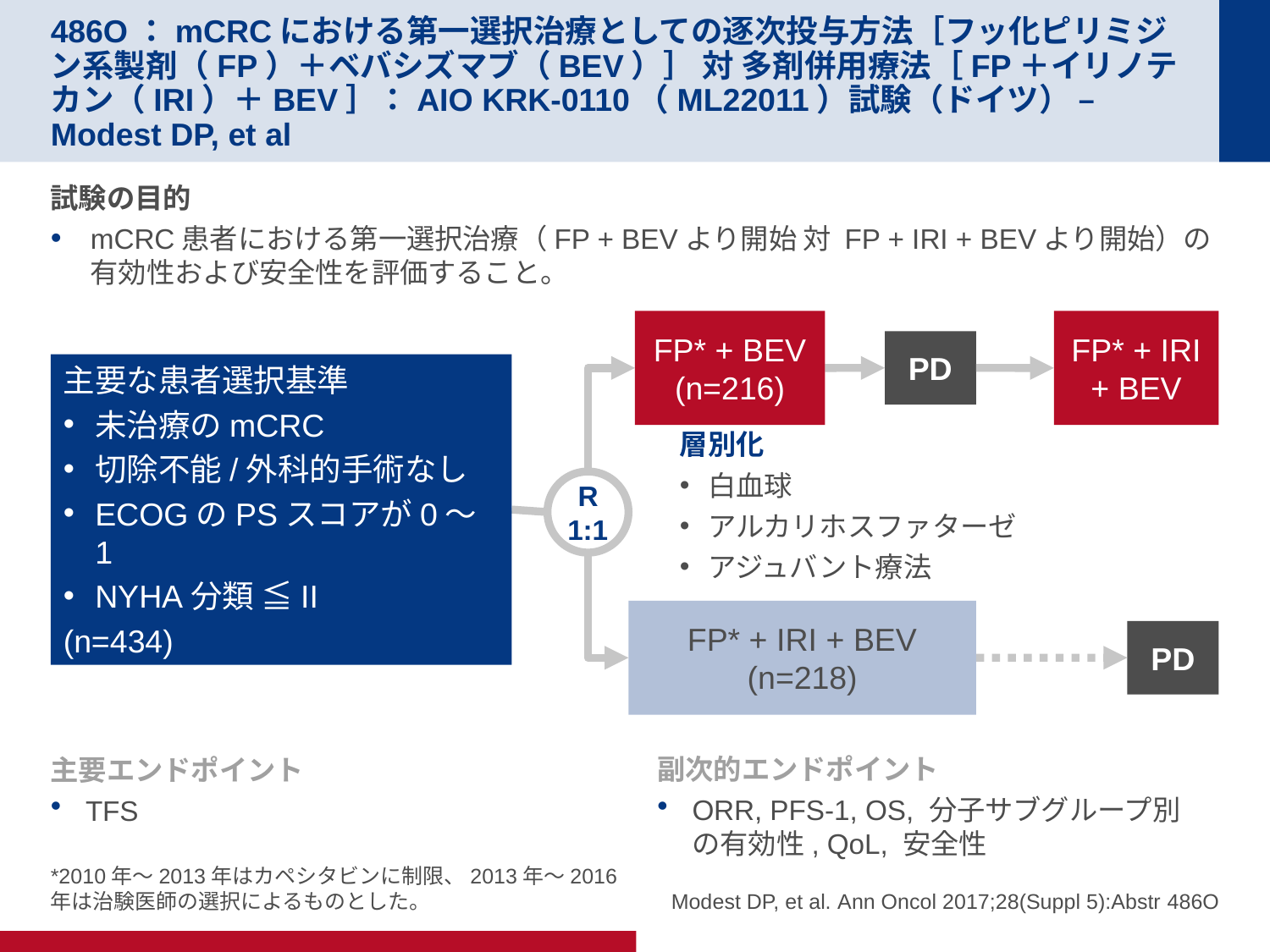

# 486O：mCRCにおける第一選択治療としての逐次投与方法［フッ化ピリミジン系製剤（FP）＋ベバシズマブ（BEV）］ 対 多剤併用療法［FP＋イリノテカン（IRI）＋BEV］：AIO KRK-0110（ML22011）試験（ドイツ） – Modest DP, et al
試験の目的
mCRC患者における第一選択治療（FP + BEVより開始 対 FP + IRI + BEVより開始）の有効性および安全性を評価すること。

FP* + BEV (n=216)
FP* + IRI + BEV
PD
主要な患者選択基準
未治療のmCRC
切除不能/外科的手術なし
ECOGのPSスコアが0～1
NYHA分類 ≦II
(n=434)
層別化
白血球
アルカリホスファターゼ
アジュバント療法
R
1:1
FP* + IRI + BEV
(n=218)
PD
副次的エンドポイント
ORR, PFS-1, OS, 分子サブグループ別の有効性, QoL, 安全性
主要エンドポイント
TFS
*2010年～2013年はカペシタビンに制限、2013年～2016年は治験医師の選択によるものとした。
Modest DP, et al. Ann Oncol 2017;28(Suppl 5):Abstr 486O